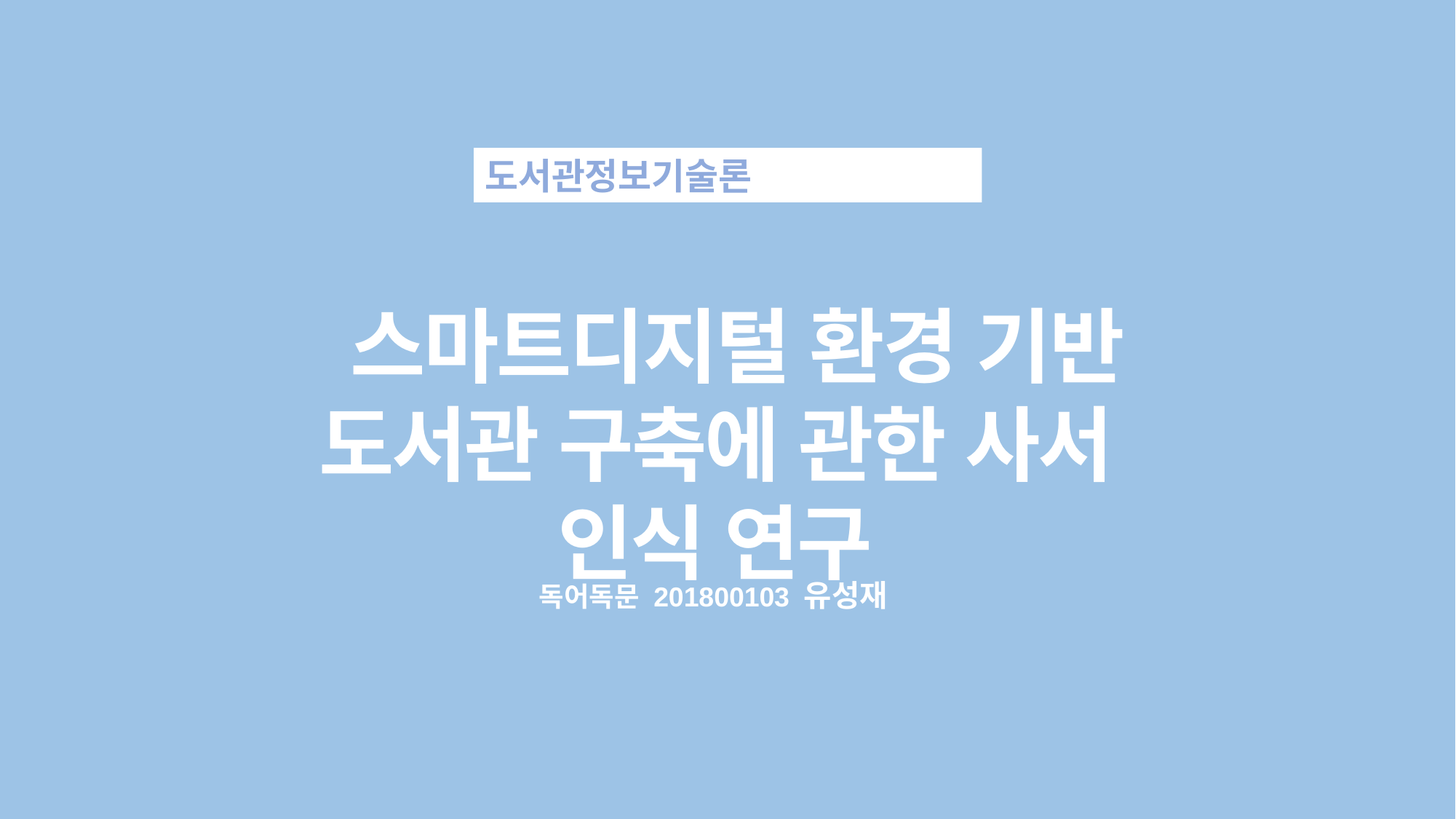

도서관정보기술론
 스마트디지털 환경 기반 도서관 구축에 관한 사서 인식 연구
독어독문 201800103 유성재